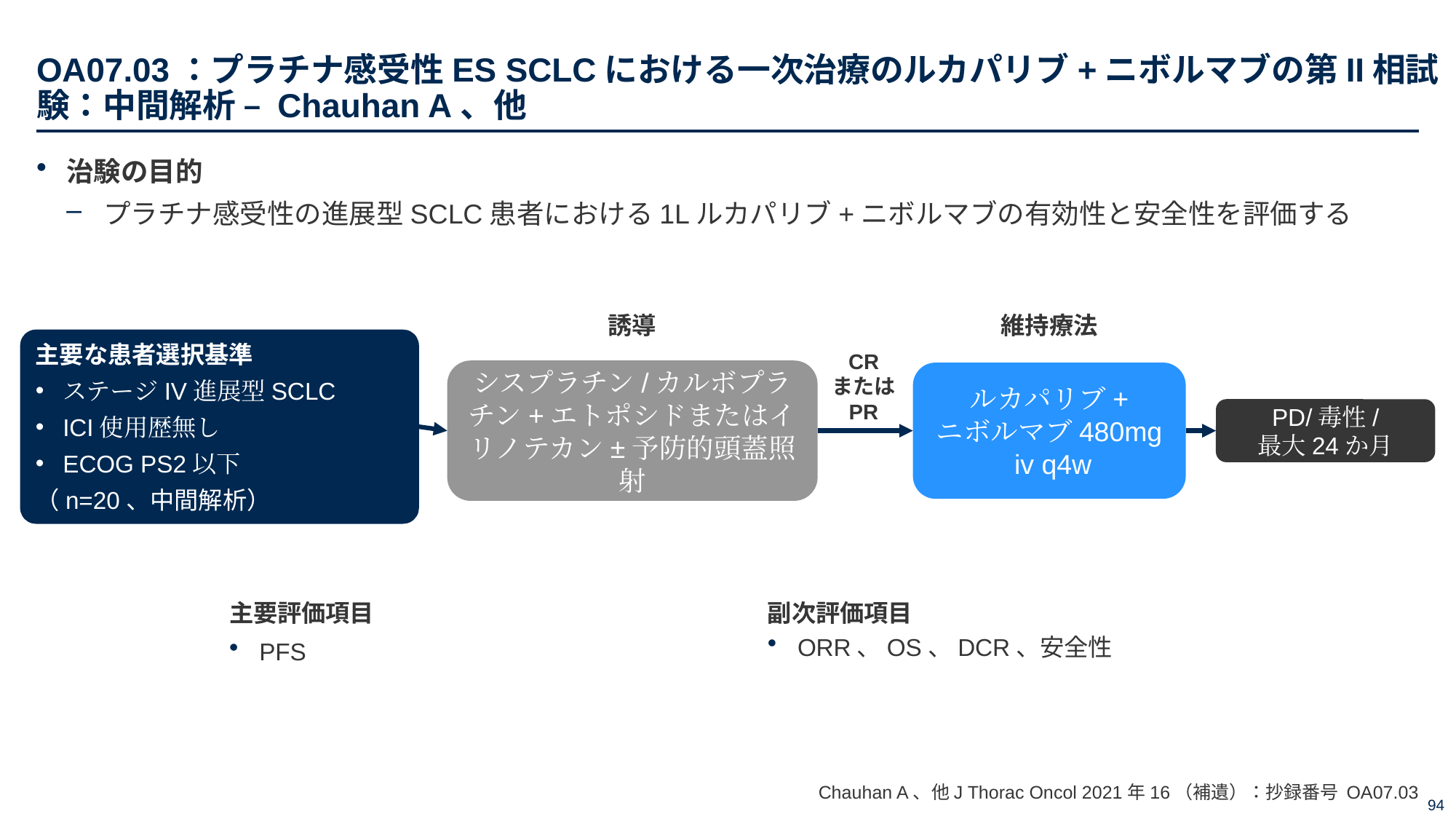

# OA07.03：プラチナ感受性ES SCLCにおける一次治療のルカパリブ+ニボルマブの第II相試験：中間解析 – Chauhan A、他
治験の目的
プラチナ感受性の進展型SCLC患者における1Lルカパリブ+ニボルマブの有効性と安全性を評価する
維持療法
誘導
主要な患者選択基準
ステージIV進展型SCLC
ICI使用歴無し
ECOG PS2以下
（n=20、中間解析）
CR
または
PR
シスプラチン/カルボプラチン+エトポシドまたはイリノテカン±予防的頭蓋照射
ルカパリブ+
ニボルマブ480mg
 iv q4w
PD/毒性/
最大24か月
主要評価項目
PFS
副次評価項目
ORR、OS、DCR、安全性
Chauhan A、他J Thorac Oncol 2021年16（補遺）：抄録番号 OA07.03